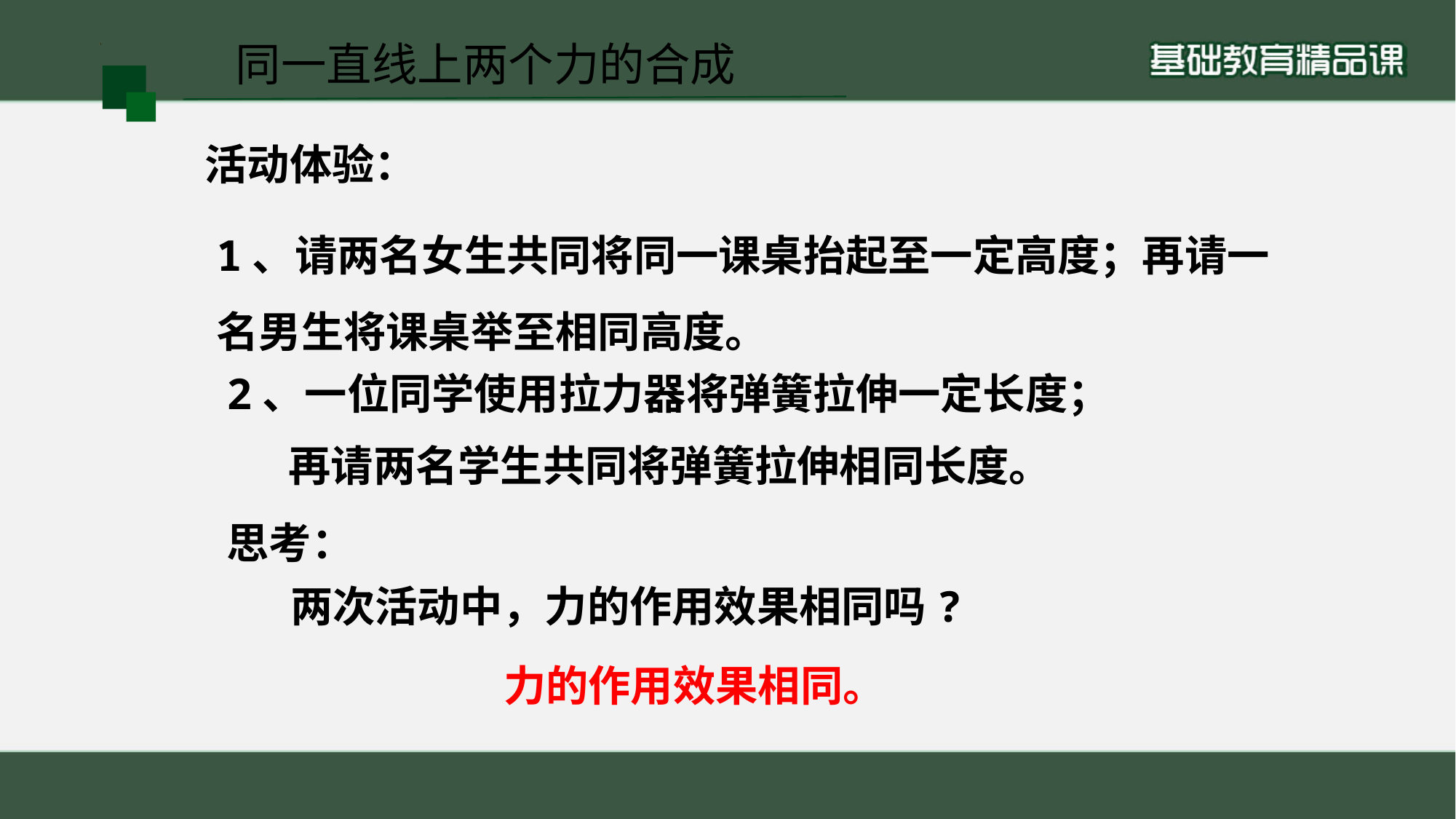

同一直线上两个力的合成

活动体验：
1、请两名女生共同将同一课桌抬起至一定高度；再请一名男生将课桌举至相同高度。
2、一位同学使用拉力器将弹簧拉伸一定长度；
再请两名学生共同将弹簧拉伸相同长度。
思考：
两次活动中，力的作用效果相同吗?
  力的作用效果相同。